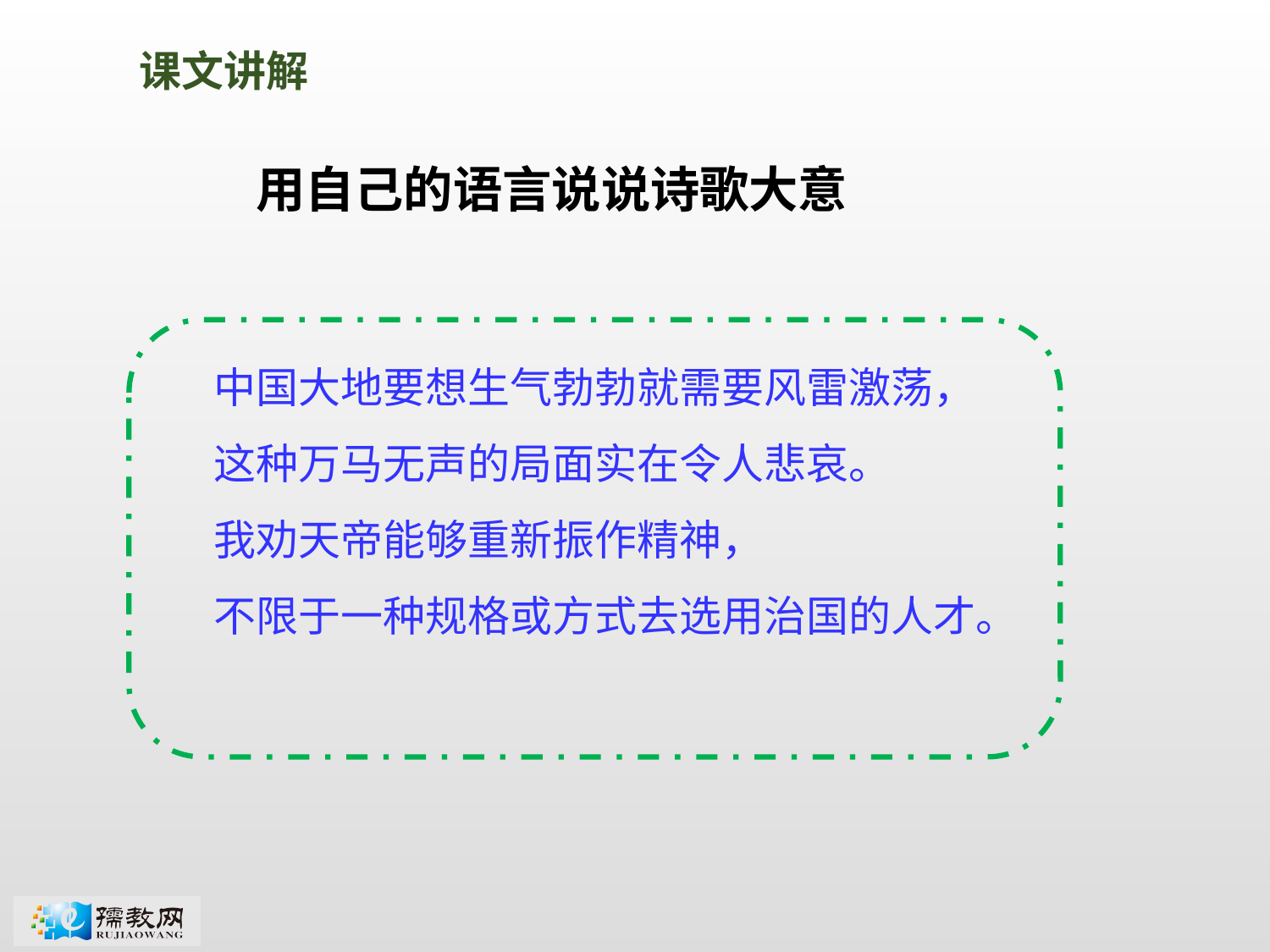

课文讲解
用自己的语言说说诗歌大意

中国大地要想生气勃勃就需要风雷激荡，
这种万马无声的局面实在令人悲哀。
我劝天帝能够重新振作精神，
不限于一种规格或方式去选用治国的人才。